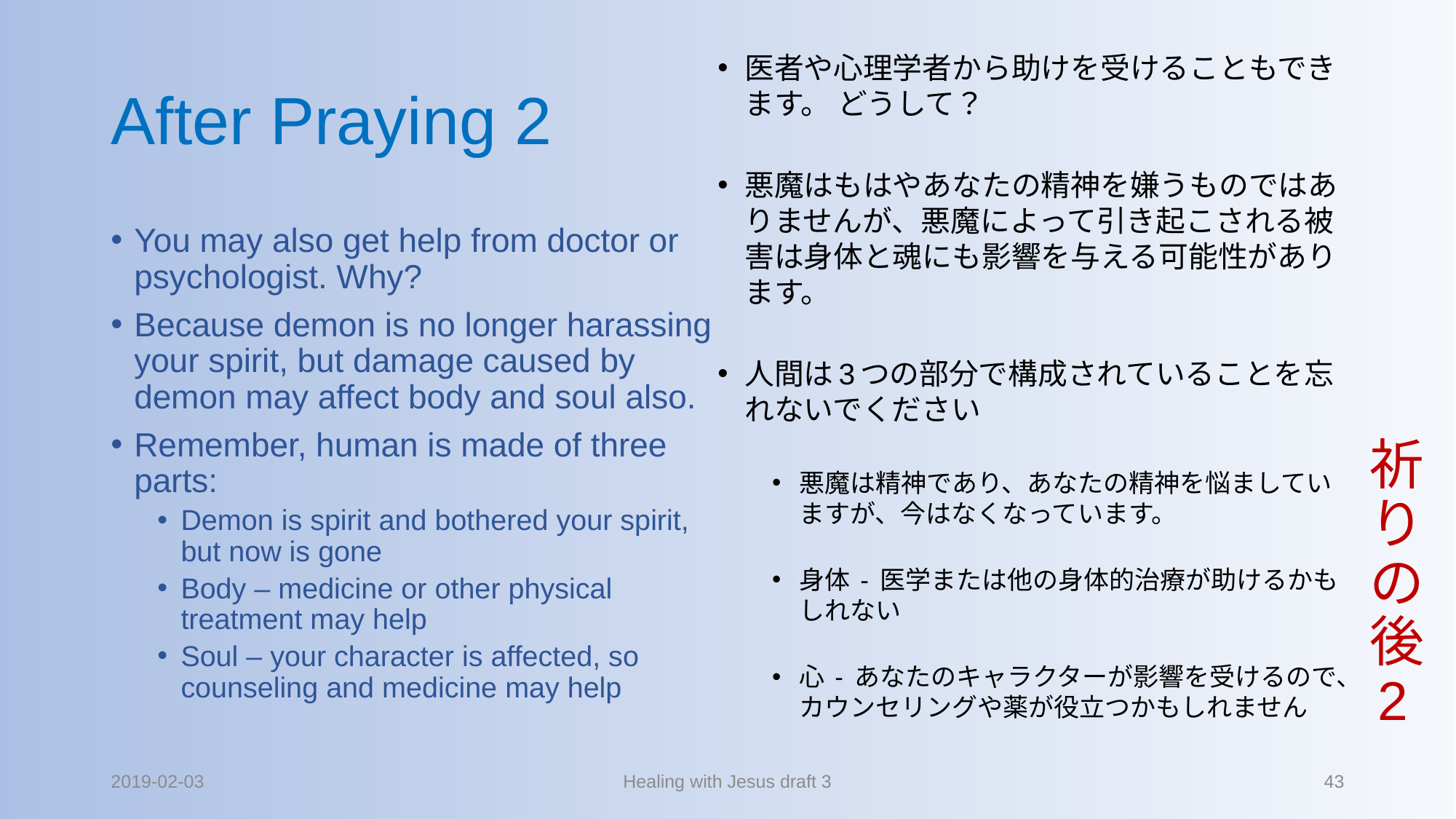

# After Praying 2
医者や心理学者から助けを受けることもできます。 どうして？
悪魔はもはやあなたの精神を嫌うものではありませんが、悪魔によって引き起こされる被害は身体と魂にも影響を与える可能性があります。
人間は3つの部分で構成されていることを忘れないでください
悪魔は精神であり、あなたの精神を悩ましていますが、今はなくなっています。
身体 - 医学または他の身体的治療が助けるかもしれない
心 - あなたのキャラクターが影響を受けるので、カウンセリングや薬が役立つかもしれません
祈りの後2
You may also get help from doctor or psychologist. Why?
Because demon is no longer harassing your spirit, but damage caused by demon may affect body and soul also.
Remember, human is made of three parts:
Demon is spirit and bothered your spirit, but now is gone
Body – medicine or other physical treatment may help
Soul – your character is affected, so counseling and medicine may help
2019-02-03
Healing with Jesus draft 3
43